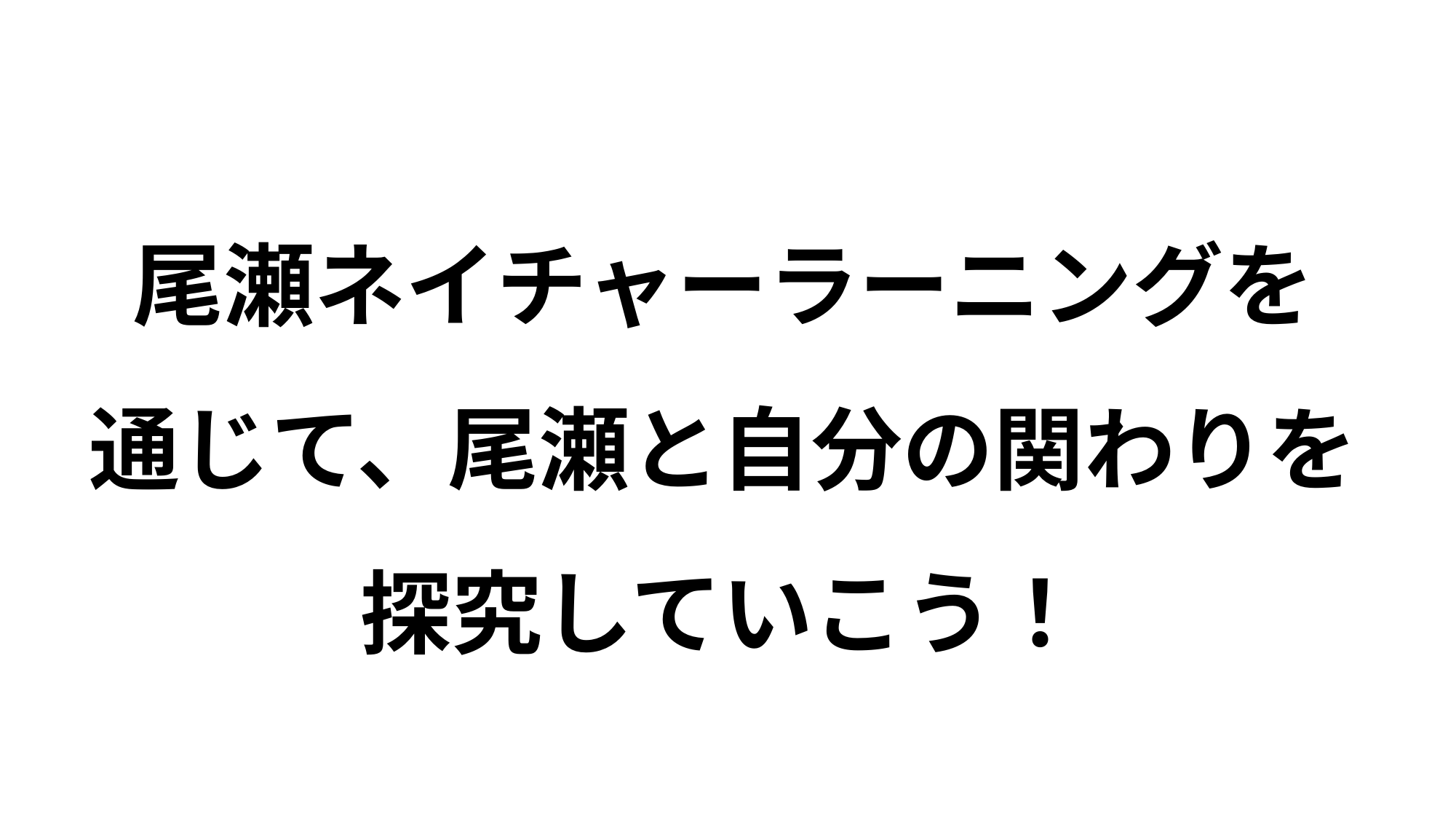

尾瀬ネイチャーラーニングを
通じて、尾瀬と自分の関わりを
探究していこう！